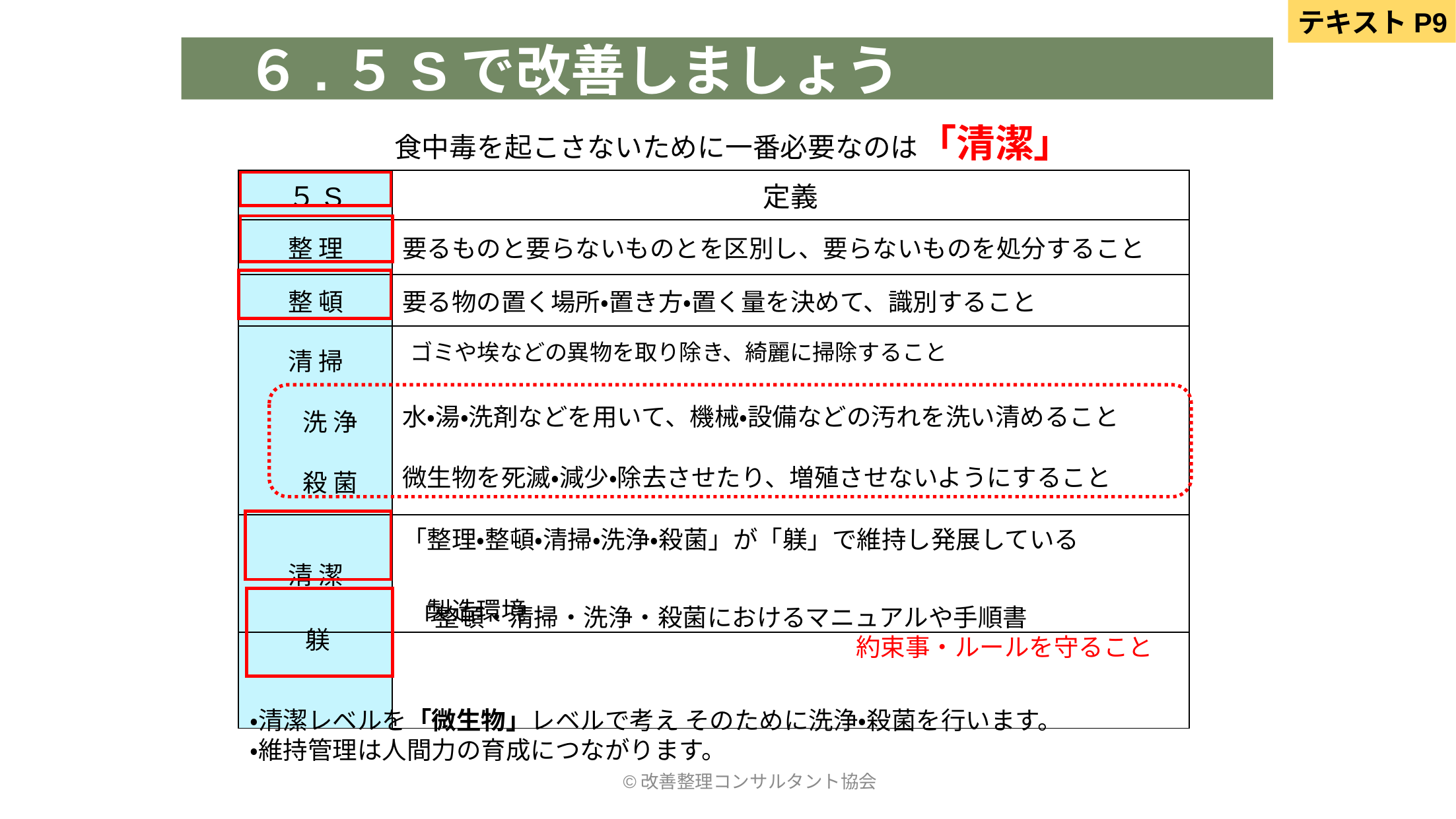

テキストP9
　６.５Sで改善しましょう
食中毒を起こさないために一番必要なのは「清潔」
| ５S | 定義 |
| --- | --- |
| 整 理 | 要るものと要らないものとを区別し、要らないものを処分すること |
| 整 頓 | 要る物の置く場所・置き方・置く量を決めて、識別すること |
| 清 掃 洗 浄 殺 菌 | 水・湯・洗剤などを用いて、機械・設備などの汚れを洗い清めること 微生物を死滅・減少・除去させたり、増殖させないようにすること |
| 清 潔 | 「整理・整頓・清掃・洗浄・殺菌」が「躾」で維持し発展している　　　　　　　 　製造環境 |
|  |  |

ゴミや埃などの異物を取り除き、綺麗に掃除すること

「整頓・清掃・洗浄・殺菌におけるマニュアルや手順書
　　　　　　　　　　　　　　　　　　約束事・ルールを守ること
躾
・清潔レベルを「微生物」レベルで考え そのために洗浄・殺菌を行います。
・維持管理は人間力の育成につながります。